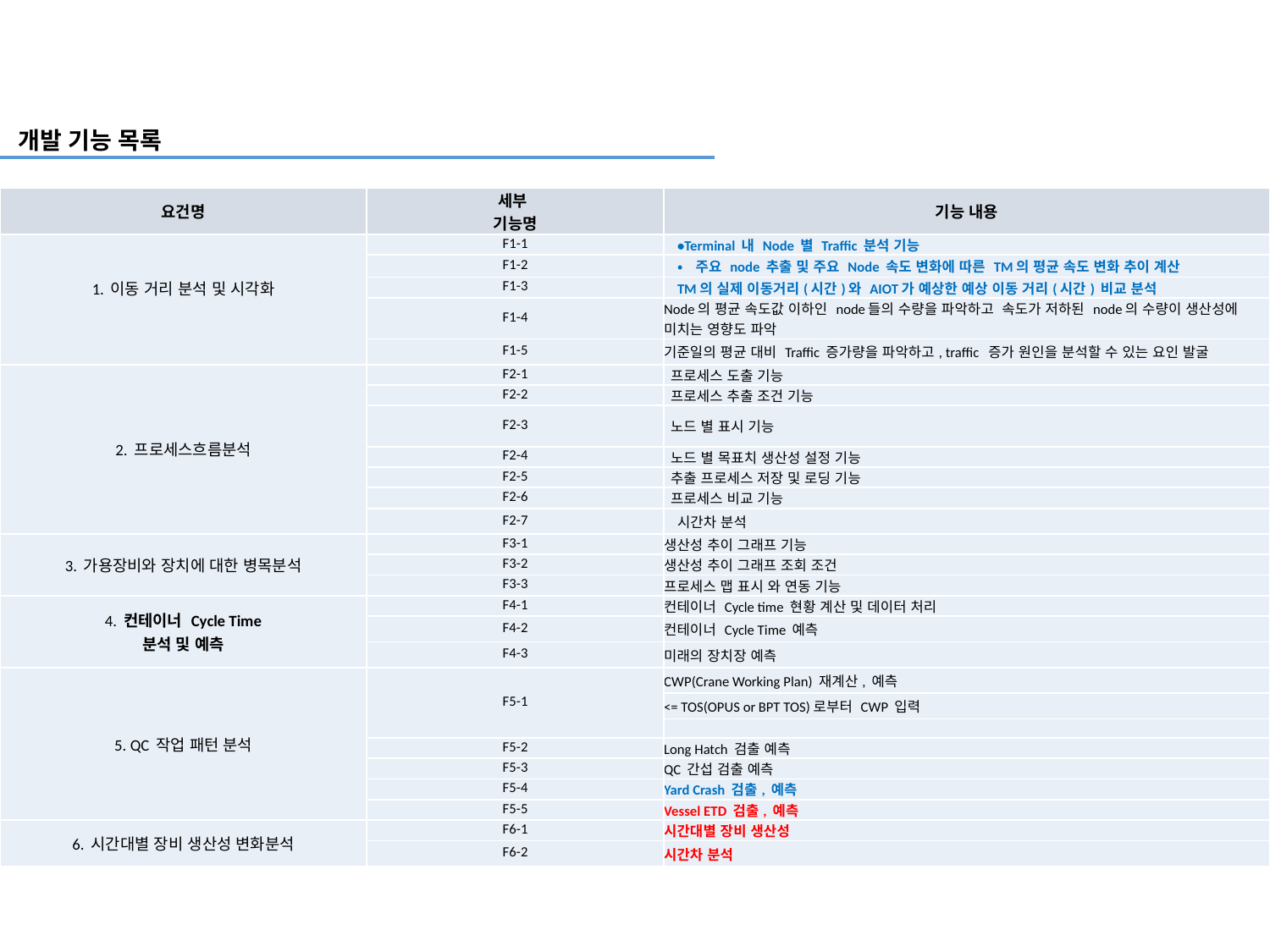

개발 기능 목록
| 요건명 | 세부 기능명 | 기능 내용 |
| --- | --- | --- |
| 1. 이동 거리 분석 및 시각화 | F1-1 | •Terminal 내 Node 별 Traffic 분석 기능 |
|  | F1-2 | •주요 node 추출 및 주요 Node 속도 변화에 따른 TM의 평균 속도 변화 추이 계산 |
|  | F1-3 | TM의 실제 이동거리(시간)와 AIOT가 예상한 예상 이동 거리(시간) 비교 분석 |
|  | F1-4 | Node의 평균 속도값 이하인 node들의 수량을 파악하고 속도가 저하된 node의 수량이 생산성에 미치는 영향도 파악 |
|  | F1-5 | 기준일의 평균 대비 Traffic 증가량을 파악하고, traffic 증가 원인을 분석할 수 있는 요인 발굴 |
| 2. 프로세스흐름분석 | F2-1 | 프로세스 도출 기능 |
|  | F2-2 | 프로세스 추출 조건 기능 |
|  | F2-3 | 노드 별 표시 기능 |
|  | F2-4 | 노드 별 목표치 생산성 설정 기능 |
|  | F2-5 | 추출 프로세스 저장 및 로딩 기능 |
|  | F2-6 | 프로세스 비교 기능 |
|  | F2-7 | 시간차 분석 |
| 3. 가용장비와 장치에 대한 병목분석 | F3-1 | 생산성 추이 그래프 기능 |
|  | F3-2 | 생산성 추이 그래프 조회 조건 |
|  | F3-3 | 프로세스 맵 표시 와 연동 기능 |
| 4. 컨테이너 Cycle Time 분석 및 예측 | F4-1 | 컨테이너 Cycle time 현황 계산 및 데이터 처리 |
|  | F4-2 | 컨테이너 Cycle Time 예측 |
|  | F4-3 | 미래의 장치장 예측 |
| 5. QC 작업 패턴 분석 | F5-1 | CWP(Crane Working Plan) 재계산, 예측 |
|  |  | <= TOS(OPUS or BPT TOS)로부터 CWP 입력 |
|  |  |  |
|  | F5-2 | Long Hatch 검출 예측 |
|  | F5-3 | QC 간섭 검출 예측 |
|  | F5-4 | Yard Crash 검출, 예측 |
|  | F5-5 | Vessel ETD 검출, 예측 |
| 6. 시간대별 장비 생산성 변화분석 | F6-1 | 시간대별 장비 생산성 |
|  | F6-2 | 시간차 분석 |